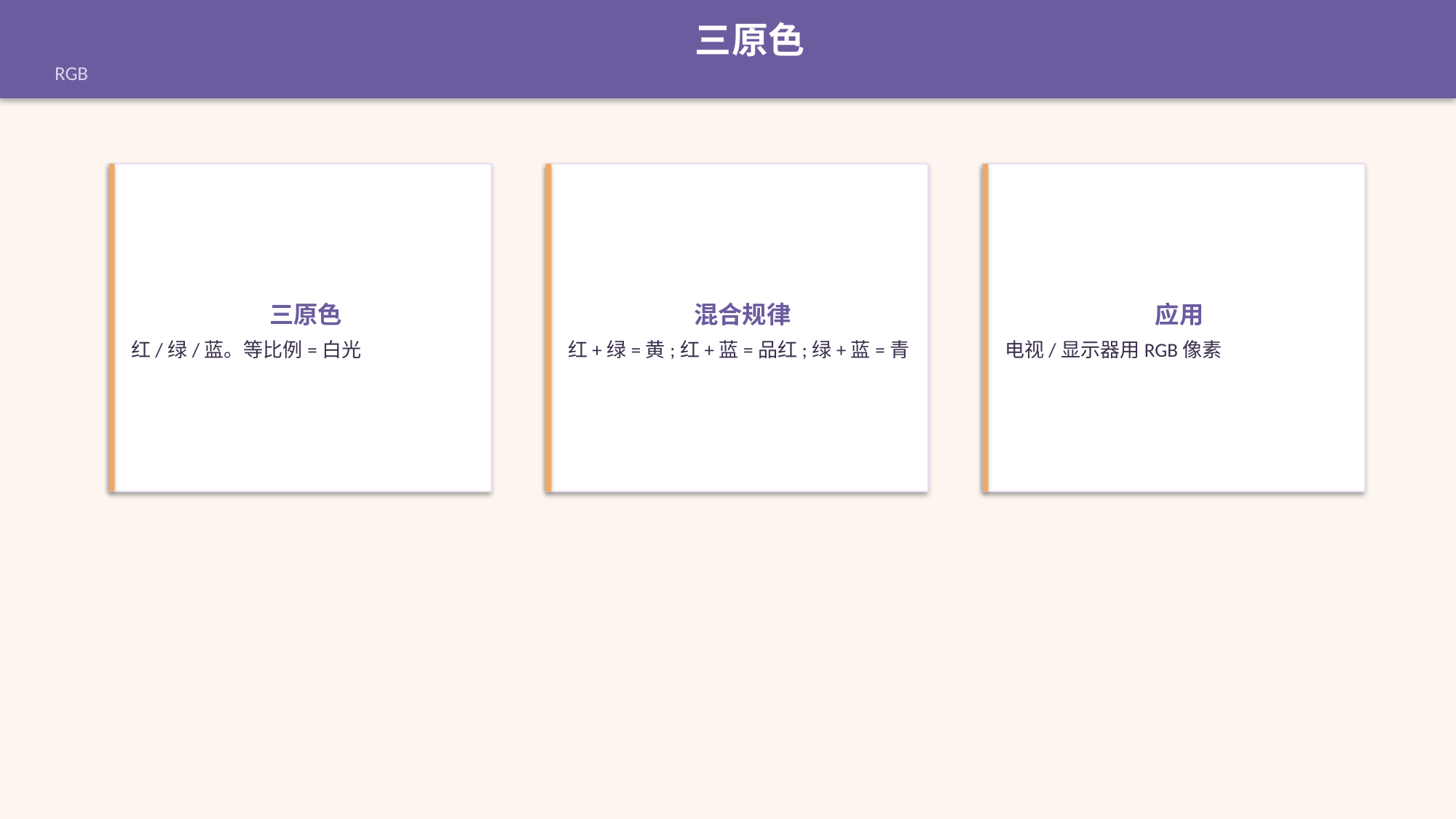

三原色
RGB
三原色
红/绿/蓝。等比例=白光

混合规律
红+绿=黄;红+蓝=品红;绿+蓝=青

应用
电视/显示器用RGB像素